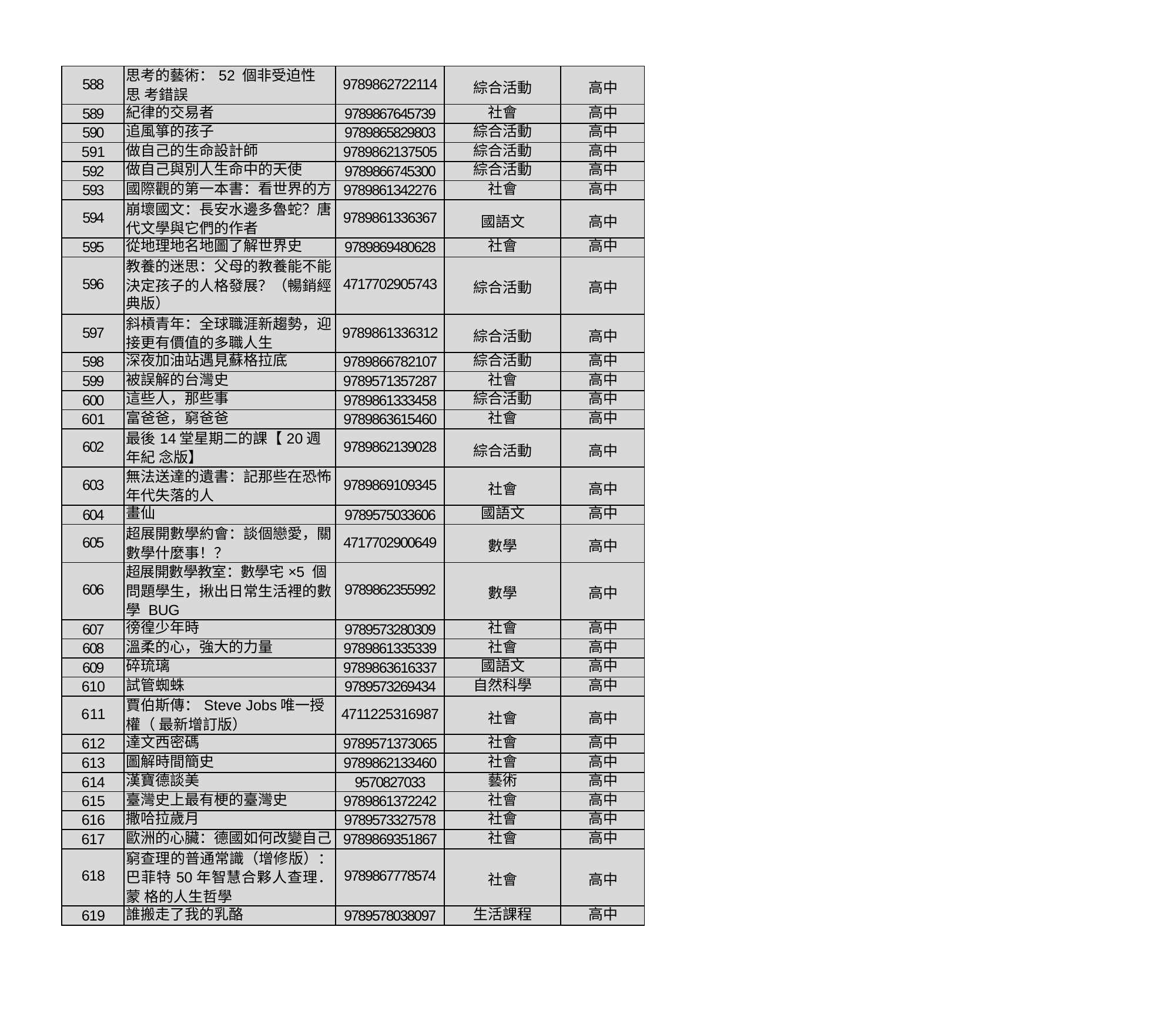

| 588 | 思考的藝術：52 個非受迫性思 考錯誤 | 9789862722114 | 綜合活動 | 高中 |
| --- | --- | --- | --- | --- |
| 589 | 紀律的交易者 | 9789867645739 | 社會 | 高中 |
| 590 | 追風箏的孩子 | 9789865829803 | 綜合活動 | 高中 |
| 591 | 做自己的生命設計師 | 9789862137505 | 綜合活動 | 高中 |
| 592 | 做自己與別人生命中的天使 | 9789866745300 | 綜合活動 | 高中 |
| 593 | 國際觀的第一本書：看世界的方 | 9789861342276 | 社會 | 高中 |
| 594 | 崩壞國文：長安水邊多魯蛇？唐 代文學與它們的作者 | 9789861336367 | 國語文 | 高中 |
| 595 | 從地理地名地圖了解世界史 | 9789869480628 | 社會 | 高中 |
| 596 | 教養的迷思：父母的教養能不能 決定孩子的人格發展？（暢銷經 典版） | 4717702905743 | 綜合活動 | 高中 |
| 597 | 斜槓青年：全球職涯新趨勢，迎 接更有價值的多職人生 | 9789861336312 | 綜合活動 | 高中 |
| 598 | 深夜加油站遇見蘇格拉底 | 9789866782107 | 綜合活動 | 高中 |
| 599 | 被誤解的台灣史 | 9789571357287 | 社會 | 高中 |
| 600 | 這些人，那些事 | 9789861333458 | 綜合活動 | 高中 |
| 601 | 富爸爸，窮爸爸 | 9789863615460 | 社會 | 高中 |
| 602 | 最後14堂星期二的課【20週年紀 念版】 | 9789862139028 | 綜合活動 | 高中 |
| 603 | 無法送達的遺書：記那些在恐怖 年代失落的人 | 9789869109345 | 社會 | 高中 |
| 604 | 畫仙 | 9789575033606 | 國語文 | 高中 |
| 605 | 超展開數學約會：談個戀愛，關 數學什麼事！？ | 4717702900649 | 數學 | 高中 |
| 606 | 超展開數學教室：數學宅×5 個 問題學生，揪出日常生活裡的數 學 BUG | 9789862355992 | 數學 | 高中 |
| 607 | 徬徨少年時 | 9789573280309 | 社會 | 高中 |
| 608 | 溫柔的心，強大的力量 | 9789861335339 | 社會 | 高中 |
| 609 | 碎琉璃 | 9789863616337 | 國語文 | 高中 |
| 610 | 試管蜘蛛 | 9789573269434 | 自然科學 | 高中 |
| 611 | 賈伯斯傳：Steve Jobs唯一授權（ 最新增訂版） | 4711225316987 | 社會 | 高中 |
| 612 | 達文西密碼 | 9789571373065 | 社會 | 高中 |
| 613 | 圖解時間簡史 | 9789862133460 | 社會 | 高中 |
| 614 | 漢寶德談美 | 9570827033 | 藝術 | 高中 |
| 615 | 臺灣史上最有梗的臺灣史 | 9789861372242 | 社會 | 高中 |
| 616 | 撒哈拉歲月 | 9789573327578 | 社會 | 高中 |
| 617 | 歐洲的心臟：德國如何改變自己 | 9789869351867 | 社會 | 高中 |
| 618 | 窮查理的普通常識（增修版）： 巴菲特50年智慧合夥人查理．蒙 格的人生哲學 | 9789867778574 | 社會 | 高中 |
| 619 | 誰搬走了我的乳酪 | 9789578038097 | 生活課程 | 高中 |